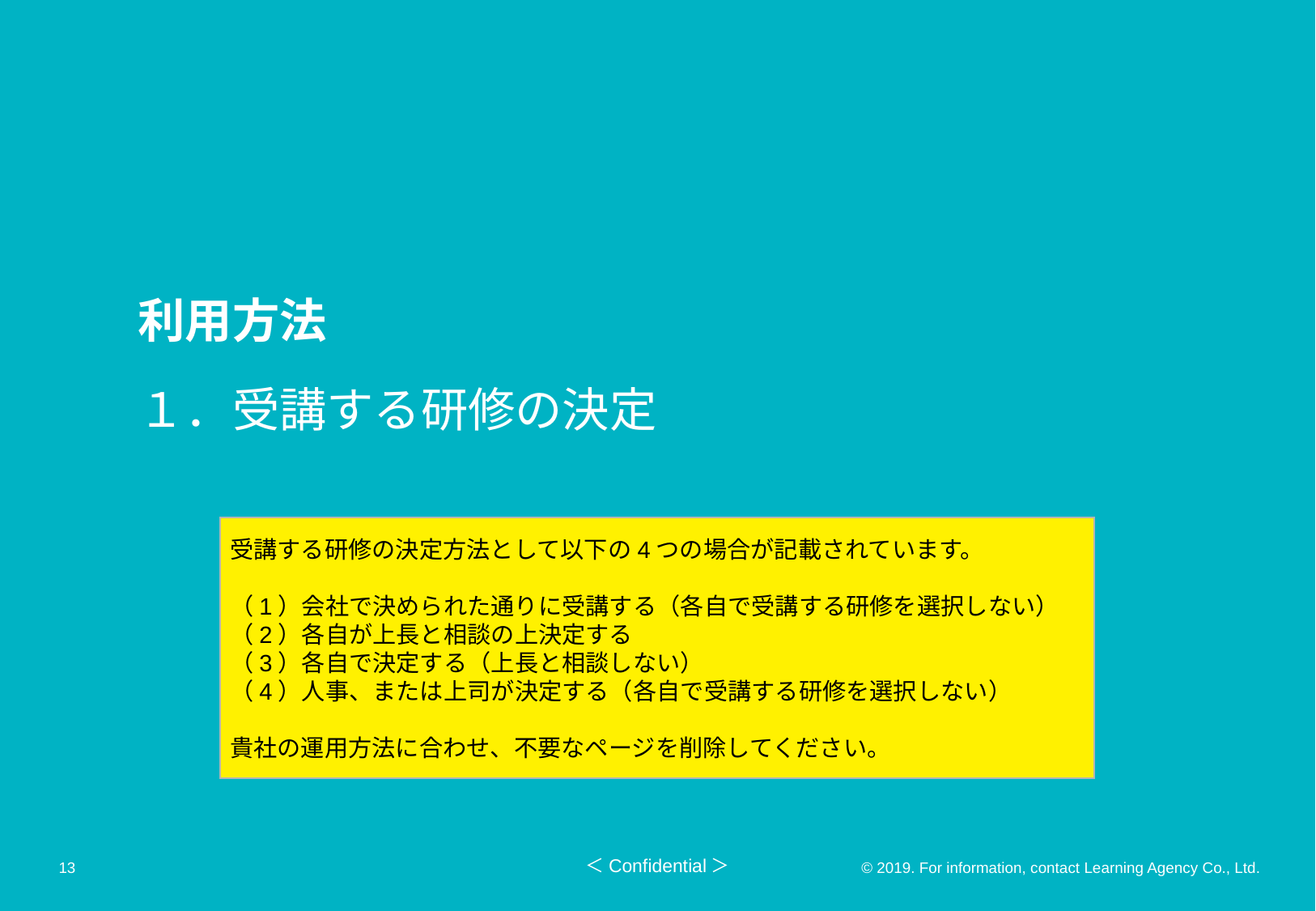

利用方法
１．受講する研修の決定
受講する研修の決定方法として以下の4つの場合が記載されています。

（1）会社で決められた通りに受講する（各自で受講する研修を選択しない）
（2）各自が上長と相談の上決定する
（3）各自で決定する（上長と相談しない）
（4）人事、または上司が決定する（各自で受講する研修を選択しない）

貴社の運用方法に合わせ、不要なページを削除してください。